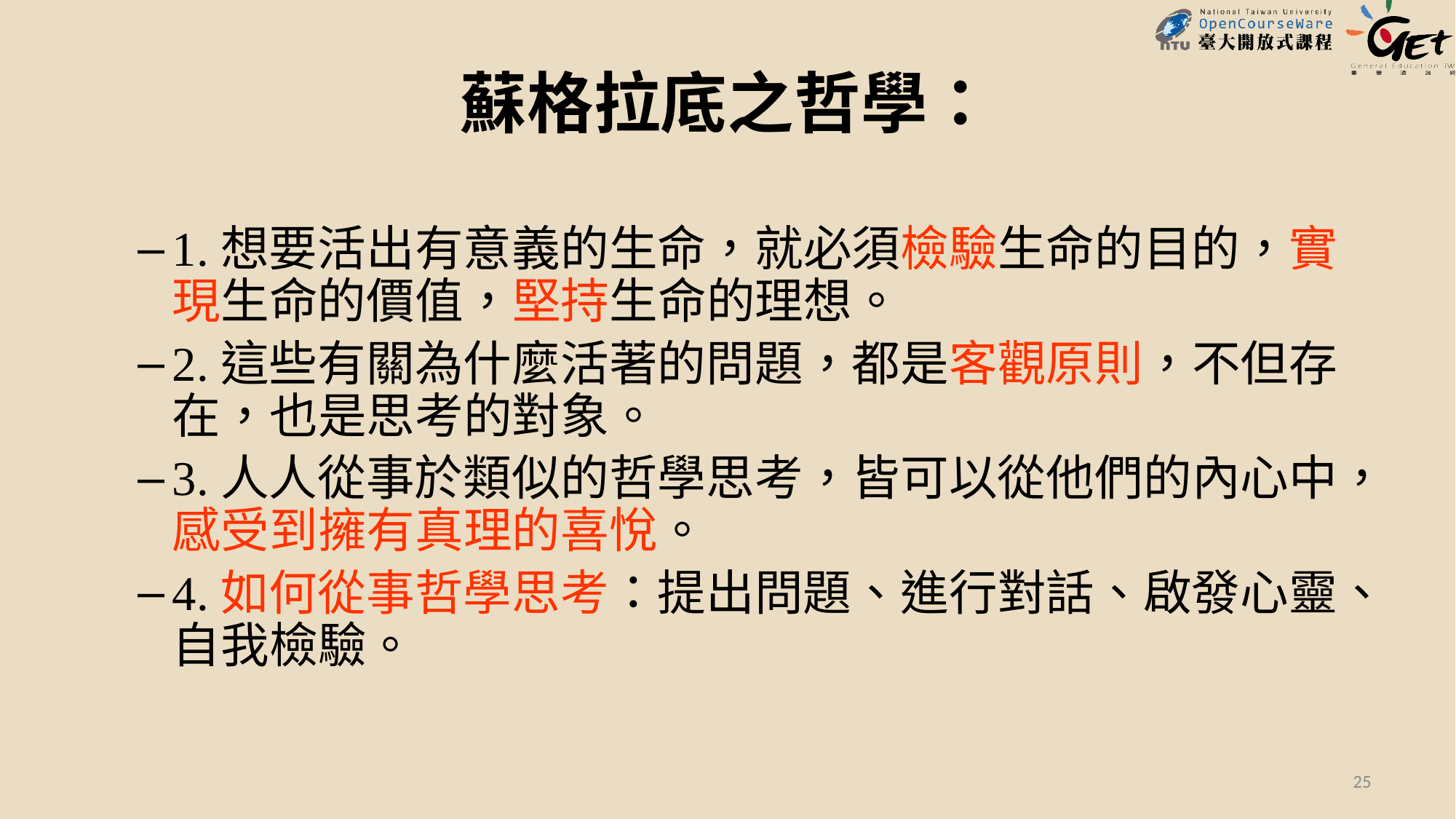

# 蘇格拉底之哲學：

1.想要活出有意義的生命，就必須檢驗生命的目的，實現生命的價值，堅持生命的理想。
2.這些有關為什麼活著的問題，都是客觀原則，不但存在，也是思考的對象。
3.人人從事於類似的哲學思考，皆可以從他們的內心中，感受到擁有真理的喜悅。
4.如何從事哲學思考：提出問題、進行對話、啟發心靈、自我檢驗。

25